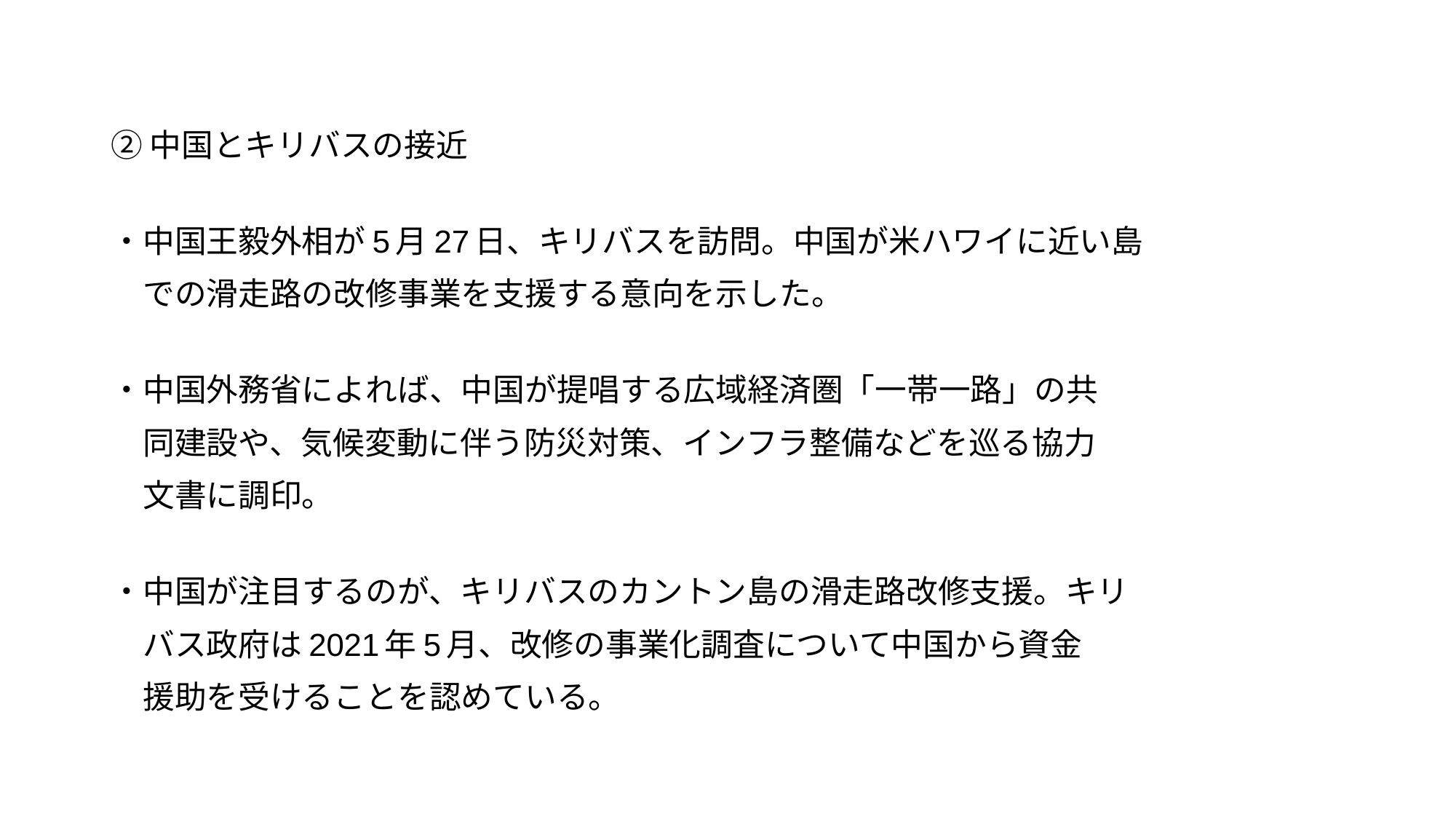

②中国とキリバスの接近

・中国王毅外相が5月27日、キリバスを訪問。中国が米ハワイに近い島
　での滑走路の改修事業を支援する意向を示した。

・中国外務省によれば、中国が提唱する広域経済圏「一帯一路」の共
　同建設や、気候変動に伴う防災対策、インフラ整備などを巡る協力
　文書に調印。

・中国が注目するのが、キリバスのカントン島の滑走路改修支援。キリ
　バス政府は2021年5月、改修の事業化調査について中国から資金
　援助を受けることを認めている。